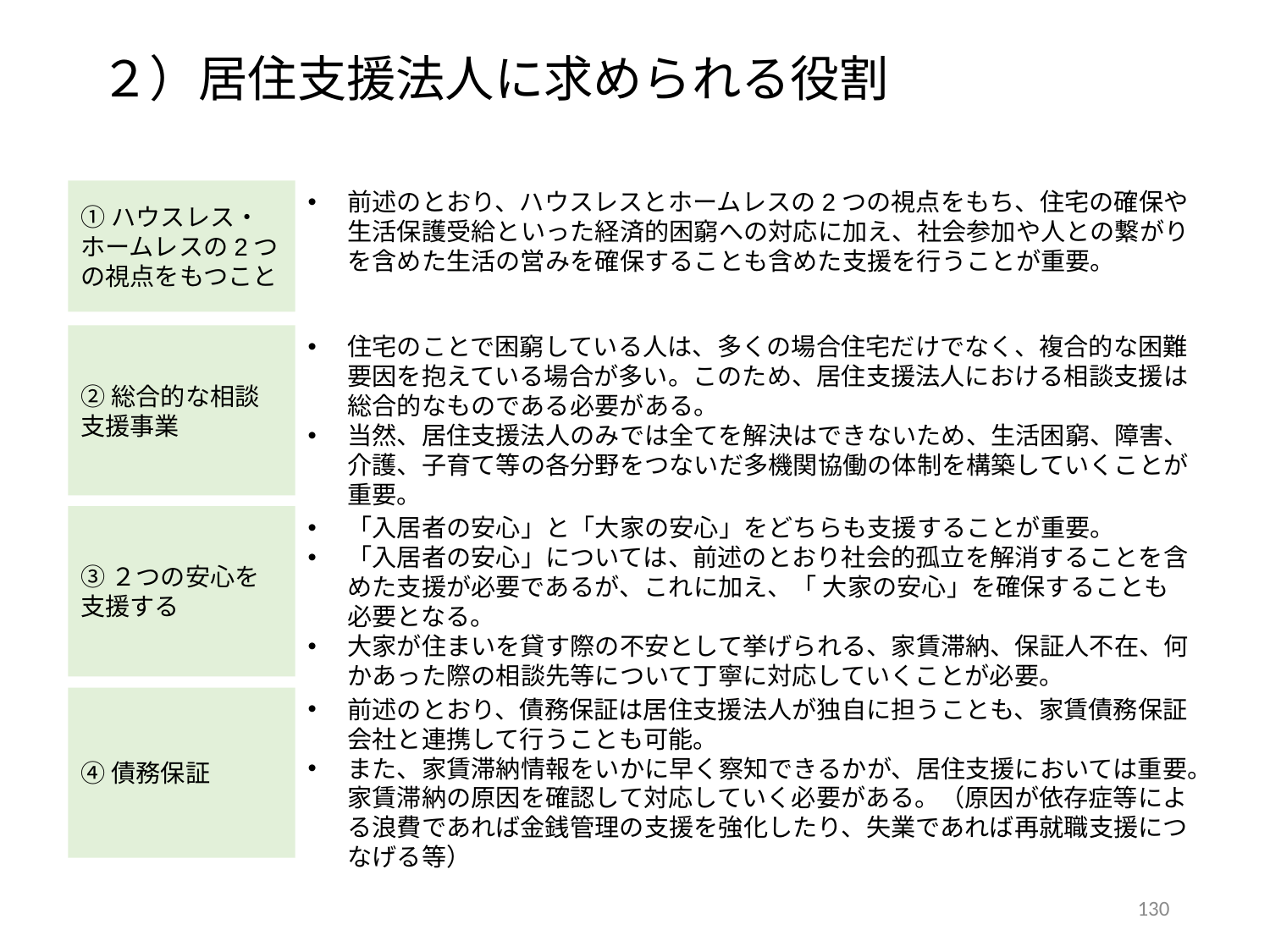

２）居住支援法人に求められる役割

前述のとおり、ハウスレスとホームレスの2つの視点をもち、住宅の確保や生活保護受給といった経済的困窮への対応に加え、社会参加や人との繋がりを含めた生活の営みを確保することも含めた支援を行うことが重要。
①ハウスレス・ホームレスの2つの視点をもつこと
②総合的な相談支援事業
住宅のことで困窮している人は、多くの場合住宅だけでなく、複合的な困難要因を抱えている場合が多い。このため、居住支援法人における相談支援は総合的なものである必要がある。
当然、居住支援法人のみでは全てを解決はできないため、生活困窮、障害、介護、子育て等の各分野をつないだ多機関協働の体制を構築していくことが重要。
③２つの安心を支援する
「入居者の安心」と「大家の安心」をどちらも支援することが重要。
「入居者の安心」については、前述のとおり社会的孤立を解消することを含めた支援が必要であるが、これに加え、「 大家の安心」を確保することも必要となる。
大家が住まいを貸す際の不安として挙げられる、家賃滞納、保証人不在、何かあった際の相談先等について丁寧に対応していくことが必要。
④債務保証
前述のとおり、債務保証は居住支援法人が独自に担うことも、家賃債務保証会社と連携して行うことも可能。
また、家賃滞納情報をいかに早く察知できるかが、居住支援においては重要。家賃滞納の原因を確認して対応していく必要がある。（原因が依存症等による浪費であれば金銭管理の支援を強化したり、失業であれば再就職支援につなげる等）

130